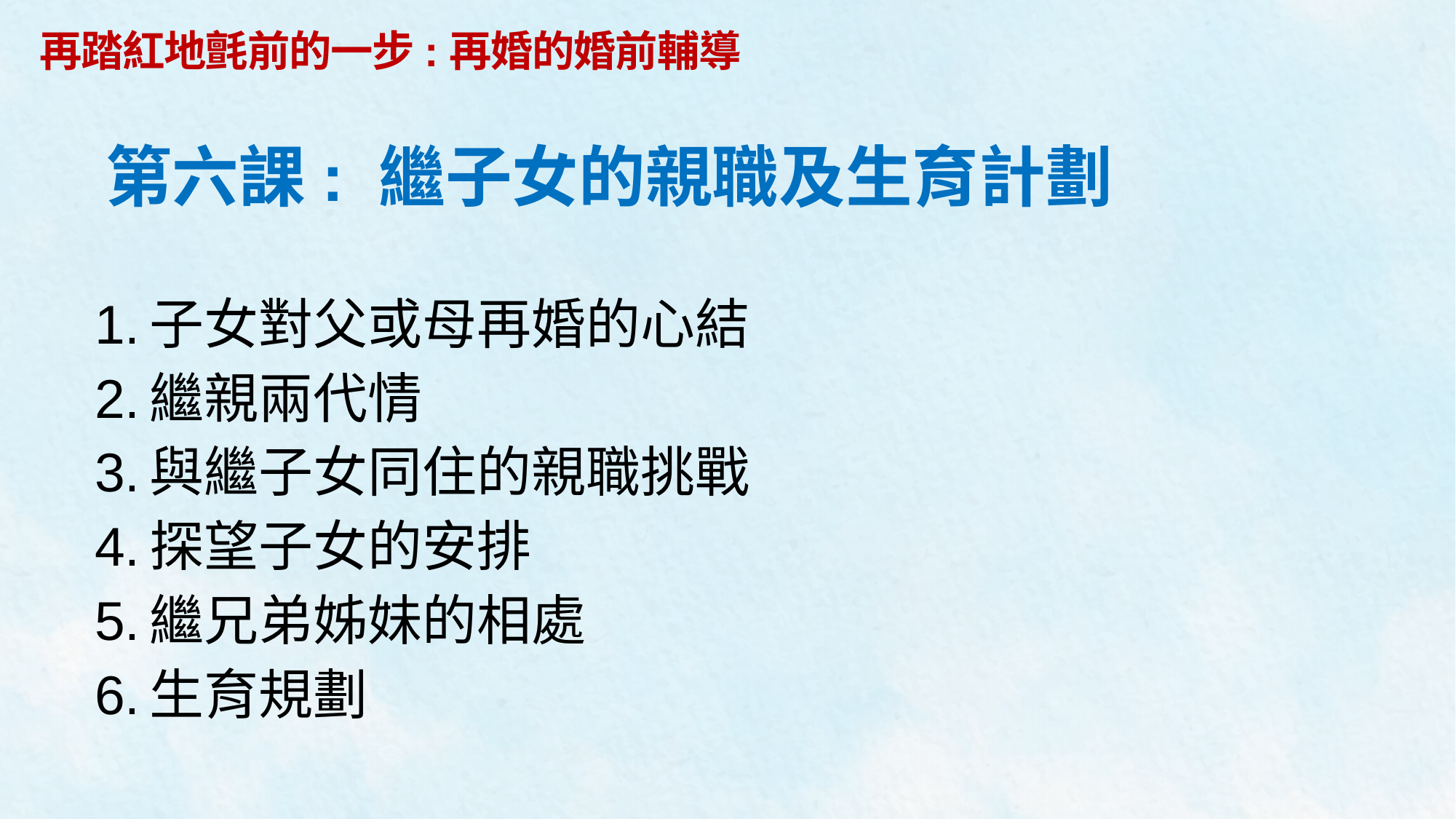

再踏紅地氈前的一步:再婚的婚前輔導
# 第六課: 繼子女的親職及生育計劃
子女對父或母再婚的心結
繼親兩代情
與繼子女同住的親職挑戰
探望子女的安排
繼兄弟姊妹的相處
生育規劃